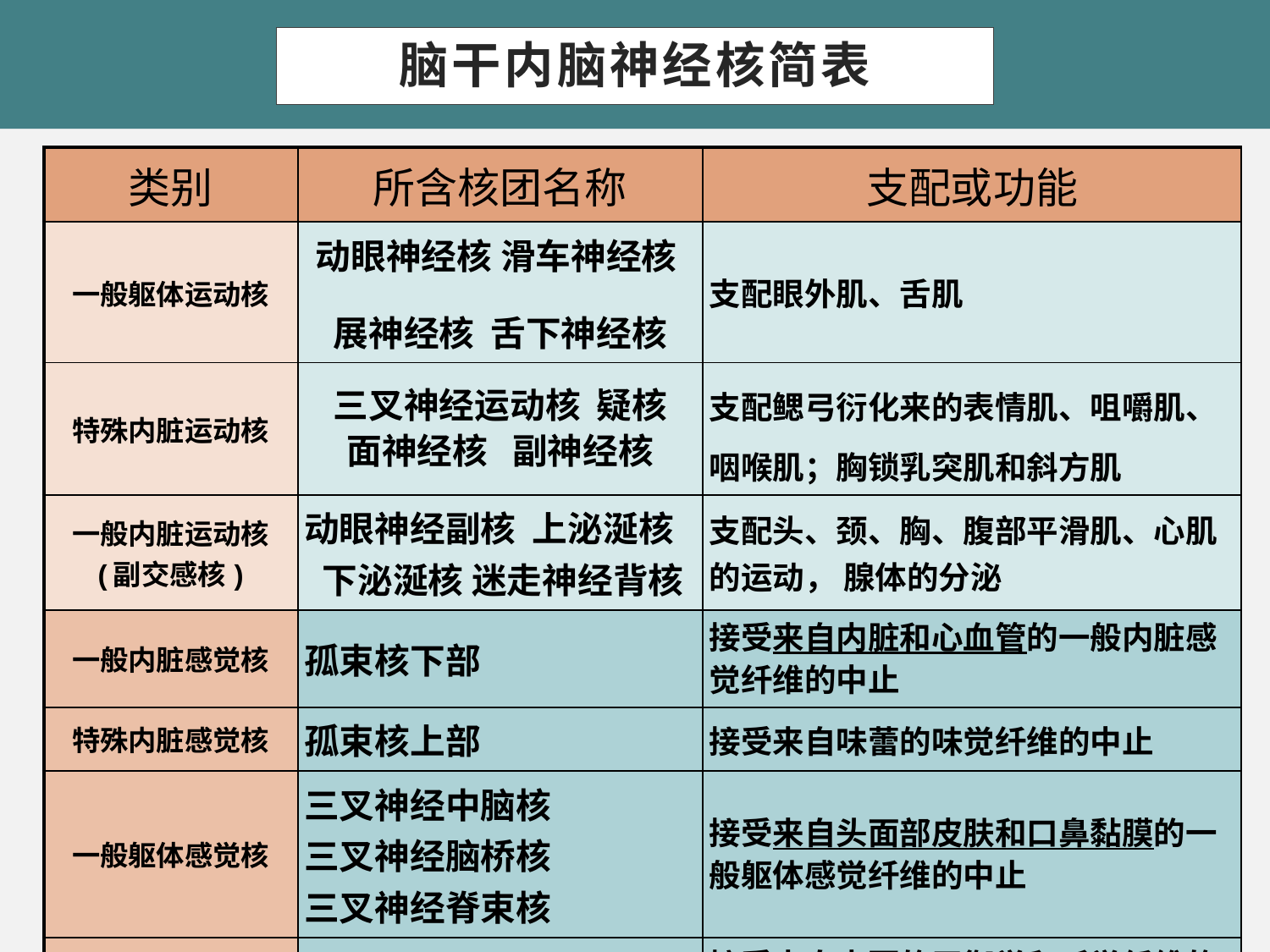

脑干内脑神经核简表
| 类别 | 所含核团名称 | 支配或功能 |
| --- | --- | --- |
| 一般躯体运动核 | 动眼神经核 滑车神经核 展神经核 舌下神经核 | 支配眼外肌、舌肌 |
| 特殊内脏运动核 | 三叉神经运动核 疑核 面神经核 副神经核 | 支配鳃弓衍化来的表情肌、咀嚼肌、咽喉肌；胸锁乳突肌和斜方肌 |
| 一般内脏运动核 (副交感核) | 动眼神经副核 上泌涎核 下泌涎核 迷走神经背核 | 支配头、颈、胸、腹部平滑肌、心肌的运动， 腺体的分泌 |
| 一般内脏感觉核 | 孤束核下部 | 接受来自内脏和心血管的一般内脏感觉纤维的中止 |
| 特殊内脏感觉核 | 孤束核上部 | 接受来自味蕾的味觉纤维的中止 |
| 一般躯体感觉核 | 三叉神经中脑核 三叉神经脑桥核 三叉神经脊束核 | 接受来自头面部皮肤和口鼻黏膜的一般躯体感觉纤维的中止 |
| 特殊躯体感觉核 | 前庭神经核 蜗神经核 | 接受来自内耳的平衡觉和听觉纤维的中止 |